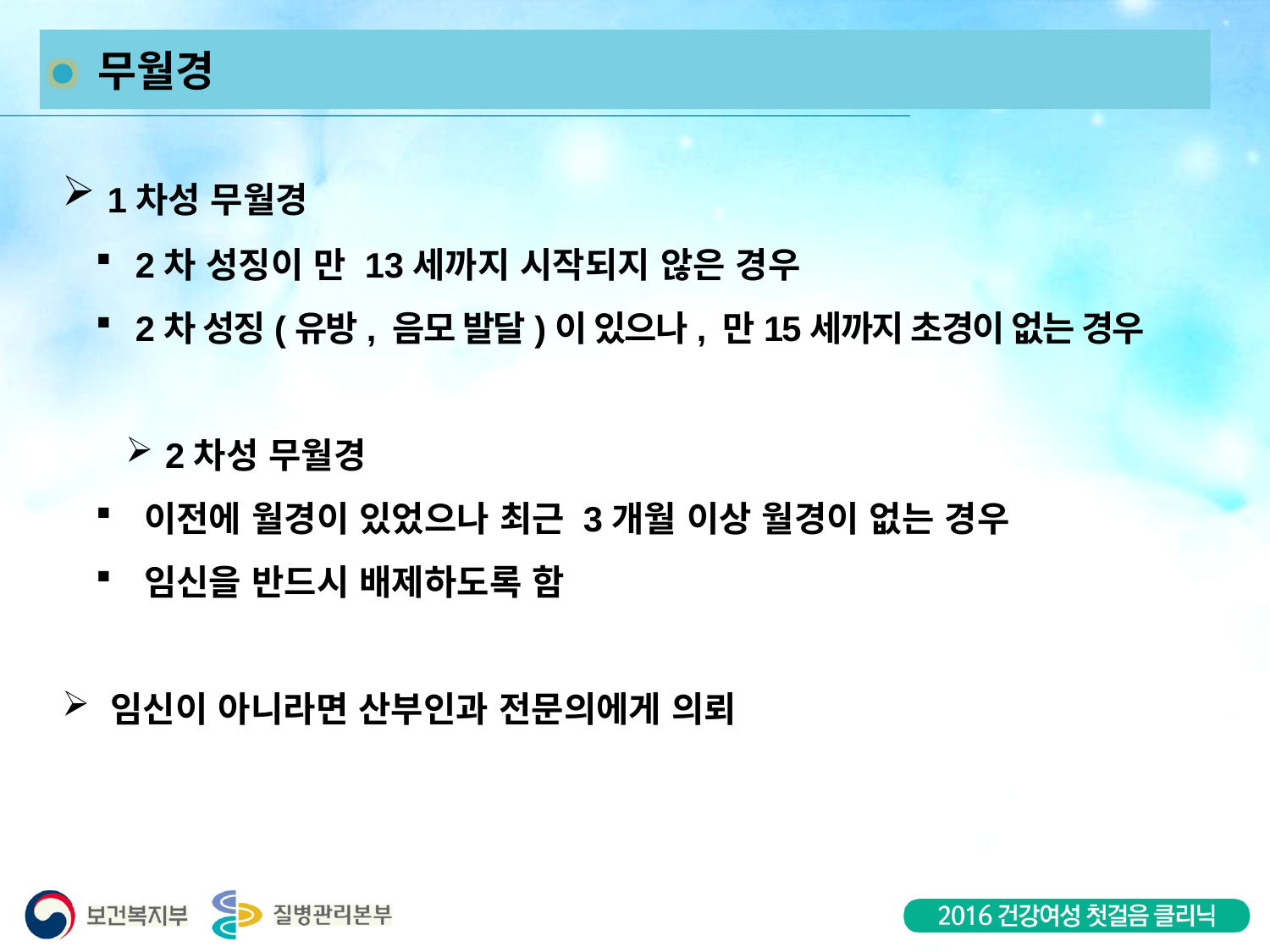

무월경

 1차성 무월경
 2차 성징이 만 13세까지 시작되지 않은 경우
 2차 성징(유방, 음모 발달)이 있으나, 만15세까지 초경이 없는 경우

 2차성 무월경
 이전에 월경이 있었으나 최근 3개월 이상 월경이 없는 경우
 임신을 반드시 배제하도록 함

 임신이 아니라면 산부인과 전문의에게 의뢰